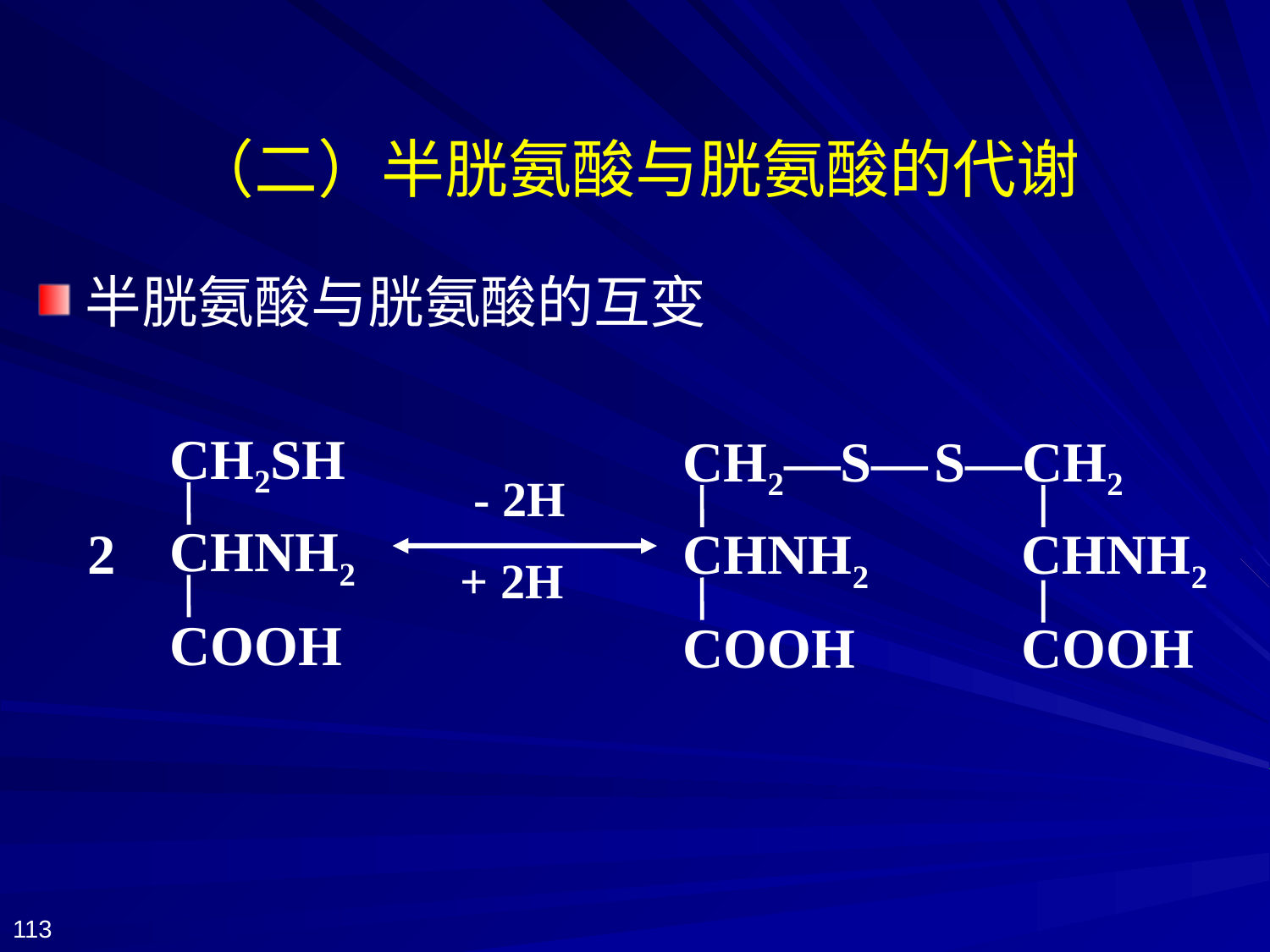

# （二）半胱氨酸与胱氨酸的代谢
半胱氨酸与胱氨酸的互变
CH2SH

CHNH2
2

COOH
CH2—S—
S—CH2

CHNH2
CHNH2

COOH
COOH
- 2H
+ 2H

113